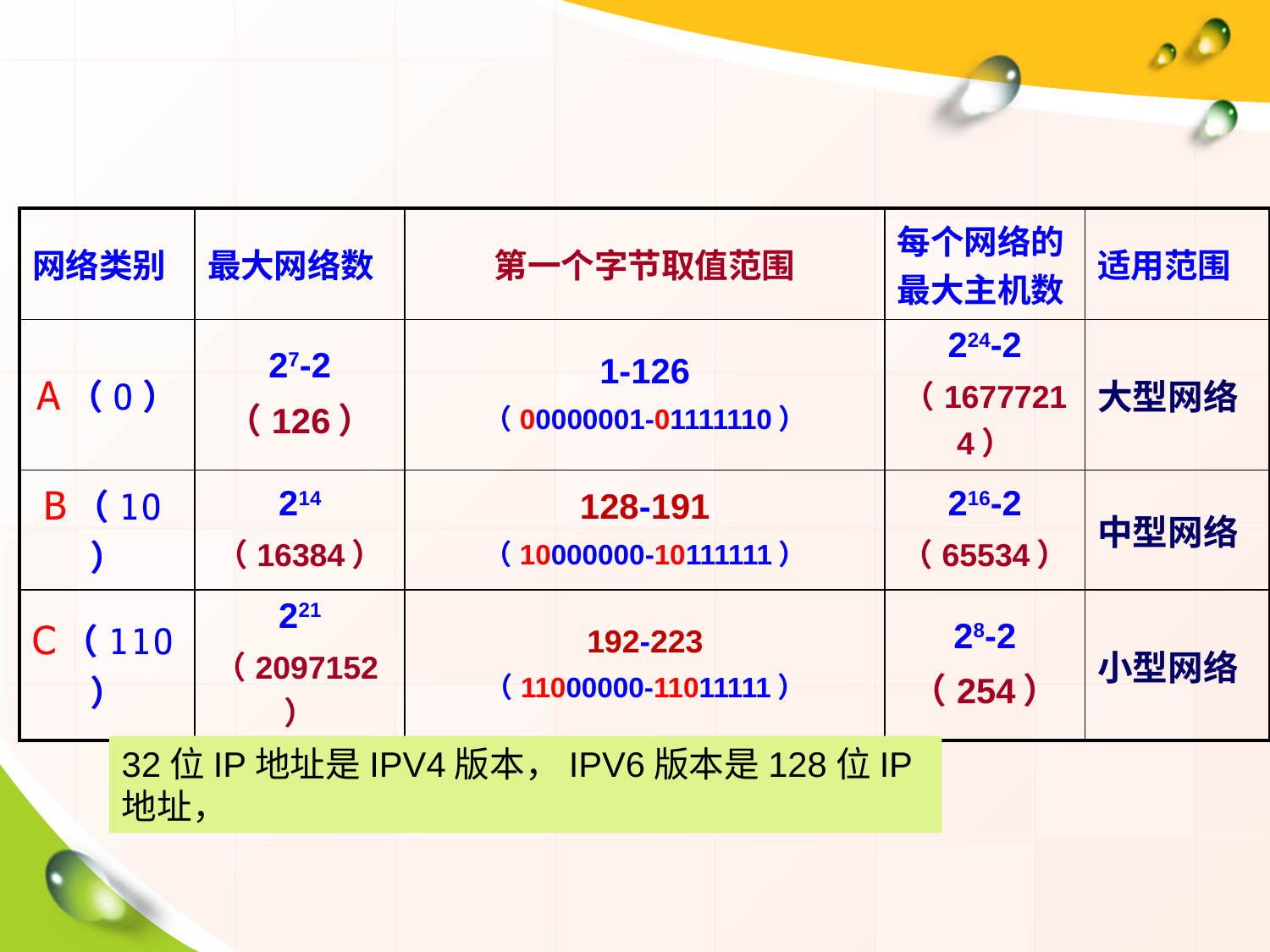

| 网络类别 | 最大网络数 | 第一个字节取值范围 | 每个网络的最大主机数 | 适用范围 |
| --- | --- | --- | --- | --- |
| A（0） | 27-2 （126） | 1-126 （00000001-01111110） | 224-2 （16777214） | 大型网络 |
| B（10） | 214 （16384） | 128-191 （10000000-10111111） | 216-2 （65534） | 中型网络 |
| C（110） | 221 （2097152） | 192-223 （11000000-11011111） | 28-2 （254） | 小型网络 |
32位IP地址是IPV4版本，IPV6版本是128位IP地址，